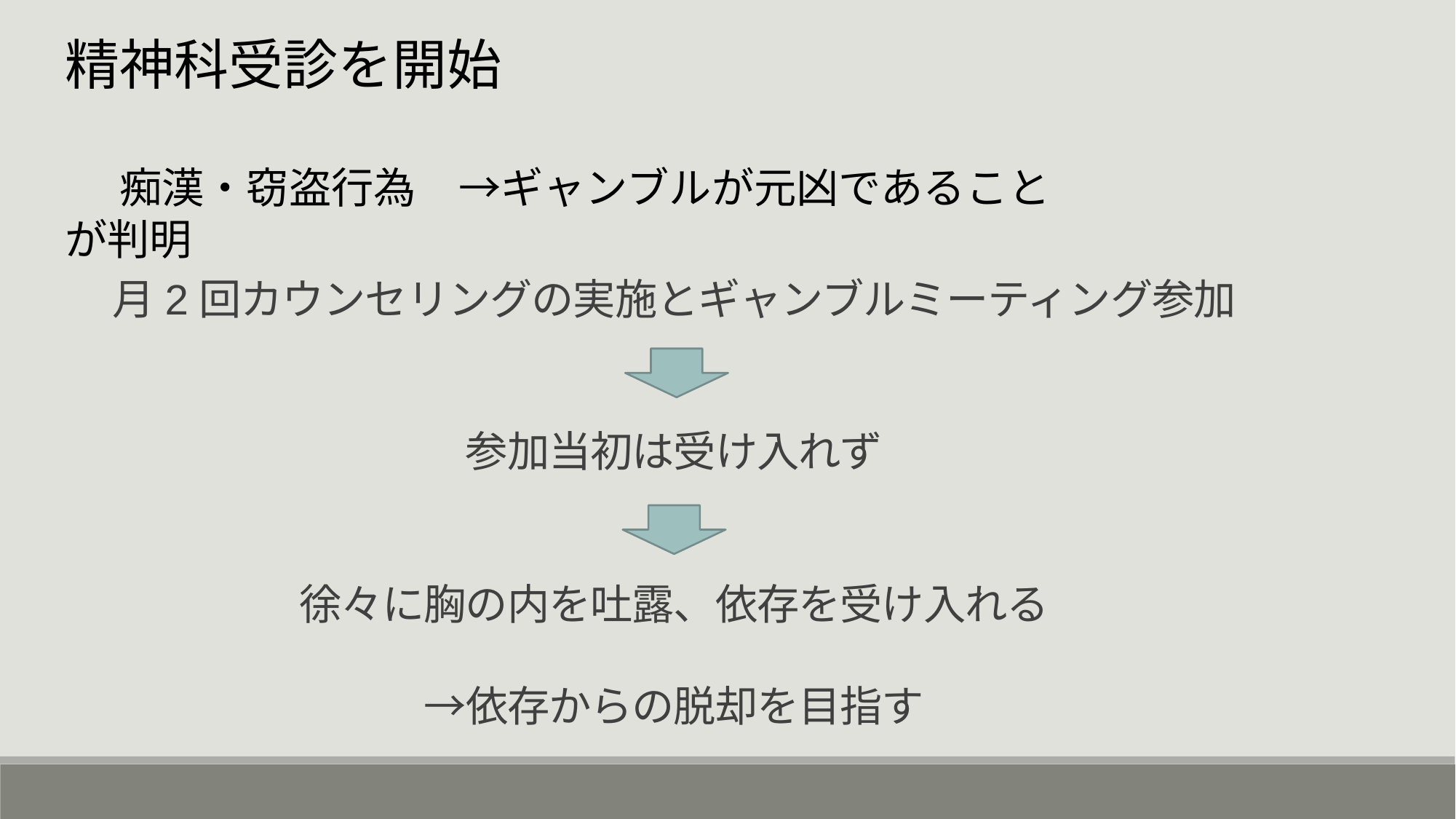

精神科受診を開始
　　痴漢・窃盗行為　→ギャンブルが元凶であることが判明
月2回カウンセリングの実施とギャンブルミーティング参加
　　　　　　　　　　　　　　　　　　
参加当初は受け入れず
　　　　　　　　　　　　　
徐々に胸の内を吐露、依存を受け入れる
→依存からの脱却を目指す